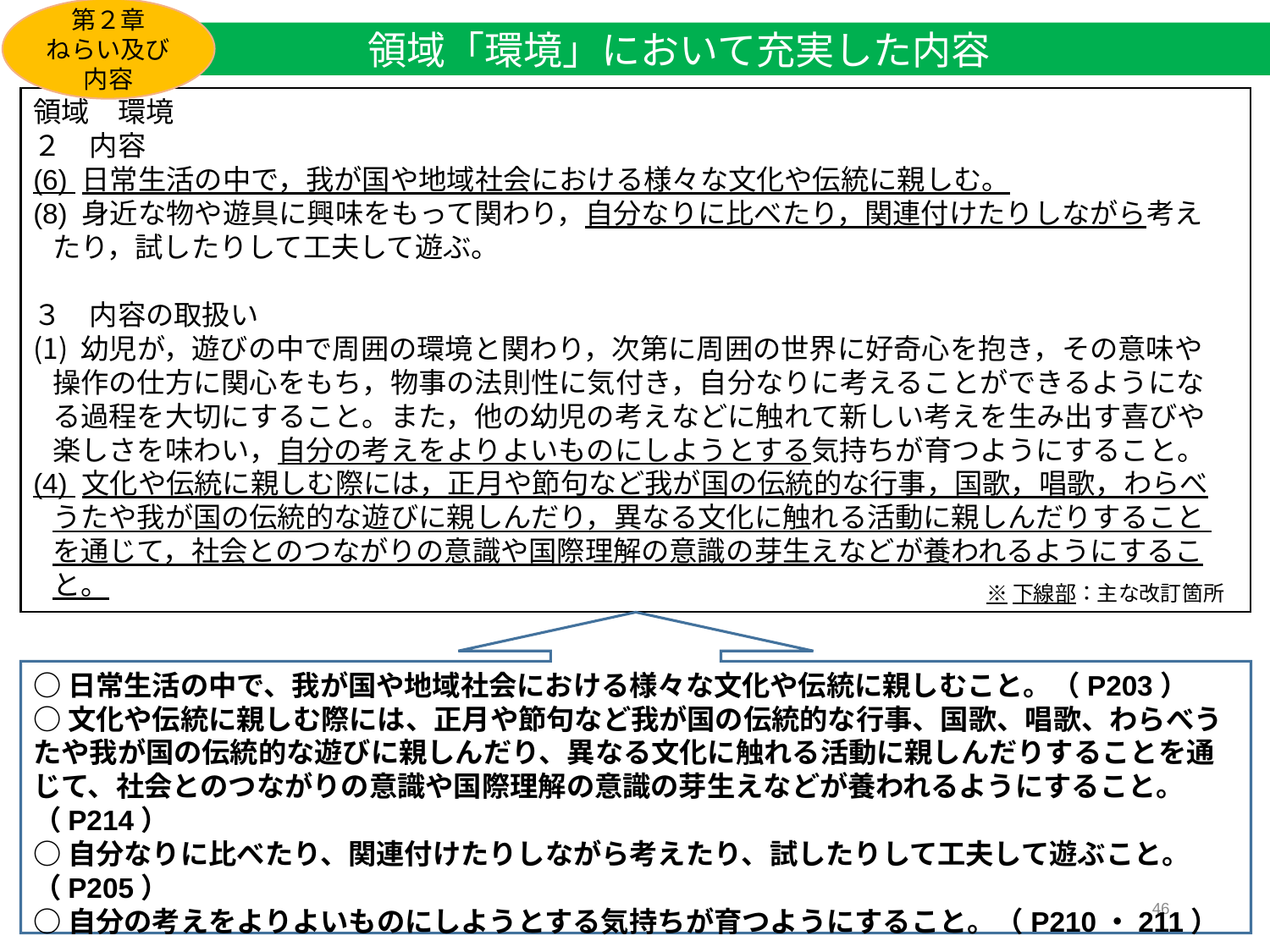

第２章
ねらい及び内容
領域「環境」において充実した内容
領域　環境
２　内容
(6) 日常生活の中で，我が国や地域社会における様々な文化や伝統に親しむ。
(8) 身近な物や遊具に興味をもって関わり，自分なりに比べたり，関連付けたりしながら考え
  たり，試したりして工夫して遊ぶ。

３　内容の取扱い
幼児が，遊びの中で周囲の環境と関わり，次第に周囲の世界に好奇心を抱き，その意味や
  操作の仕方に関心をもち，物事の法則性に気付き，自分なりに考えることができるようにな
  る過程を大切にすること。また，他の幼児の考えなどに触れて新しい考えを生み出す喜びや
  楽しさを味わい，自分の考えをよりよいものにしようとする気持ちが育つようにすること。
(4) 文化や伝統に親しむ際には，正月や節句など我が国の伝統的な行事，国歌，唱歌，わらべ
  うたや我が国の伝統的な遊びに親しんだり，異なる文化に触れる活動に親しんだりすること
  を通じて，社会とのつながりの意識や国際理解の意識の芽生えなどが養われるようにするこ
  と。
※下線部：主な改訂箇所
○日常生活の中で、我が国や地域社会における様々な文化や伝統に親しむこと。（P203）
○文化や伝統に親しむ際には、正月や節句など我が国の伝統的な行事、国歌、唱歌、わらべうたや我が国の伝統的な遊びに親しんだり、異なる文化に触れる活動に親しんだりすることを通じて、社会とのつながりの意識や国際理解の意識の芽生えなどが養われるようにすること。（P214）
○自分なりに比べたり、関連付けたりしながら考えたり、試したりして工夫して遊ぶこと。（P205）
○自分の考えをよりよいものにしようとする気持ちが育つようにすること。（P210・211）

46